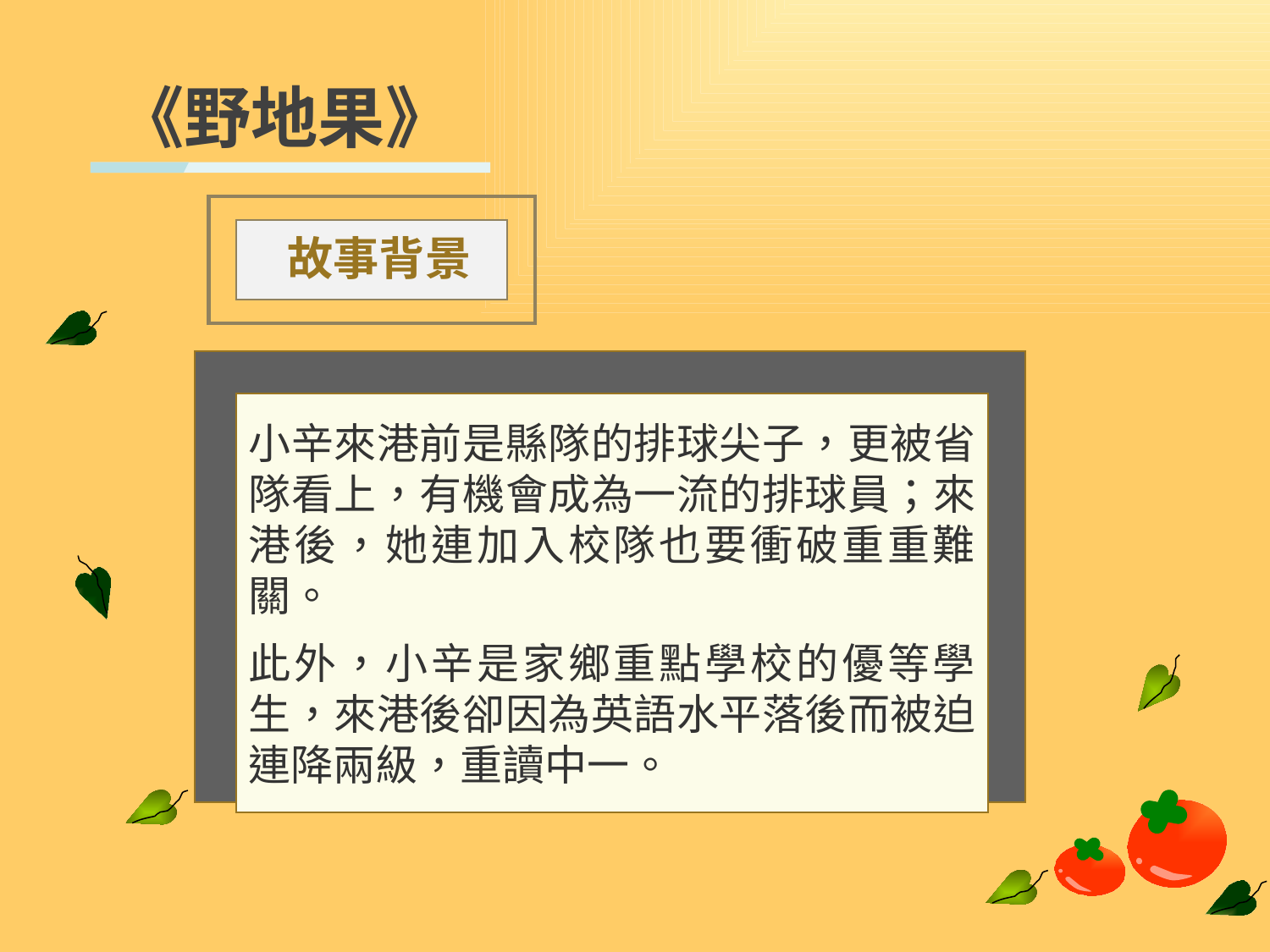

《野地果》

故事背景

小辛來港前是縣隊的排球尖子，更被省隊看上，有機會成為一流的排球員；來港後，她連加入校隊也要衝破重重難關。

此外，小辛是家鄉重點學校的優等學生，來港後卻因為英語水平落後而被迫連降兩級，重讀中一。